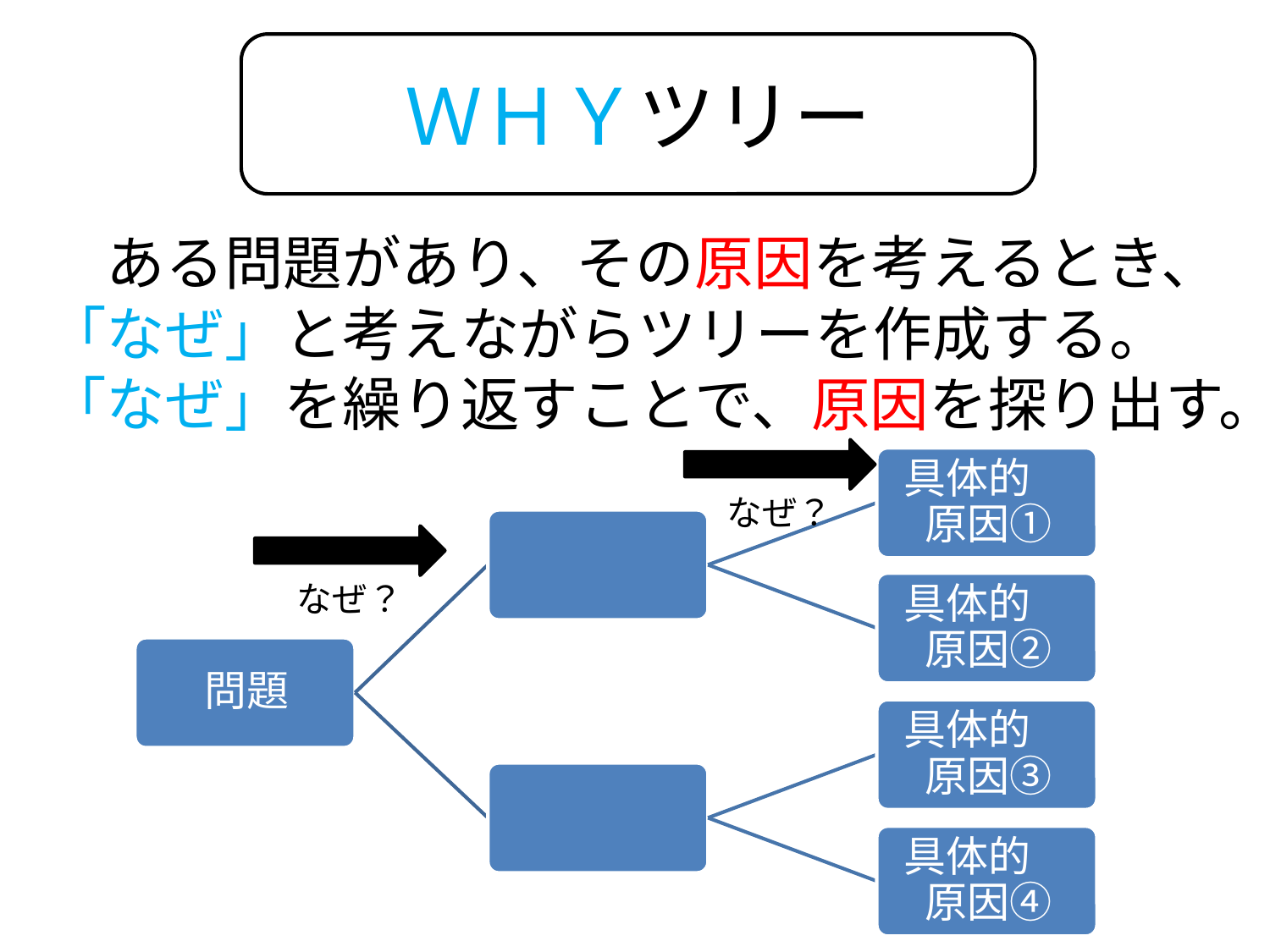

ＷＨＹツリー
　ある問題があり、その原因を考えるとき、「なぜ」と考えながらツリーを作成する。
「なぜ」を繰り返すことで、原因を探り出す。

問題

具体的　原因①

具体的　原因②

具体的　原因③

具体的　原因④
なぜ？

なぜ？